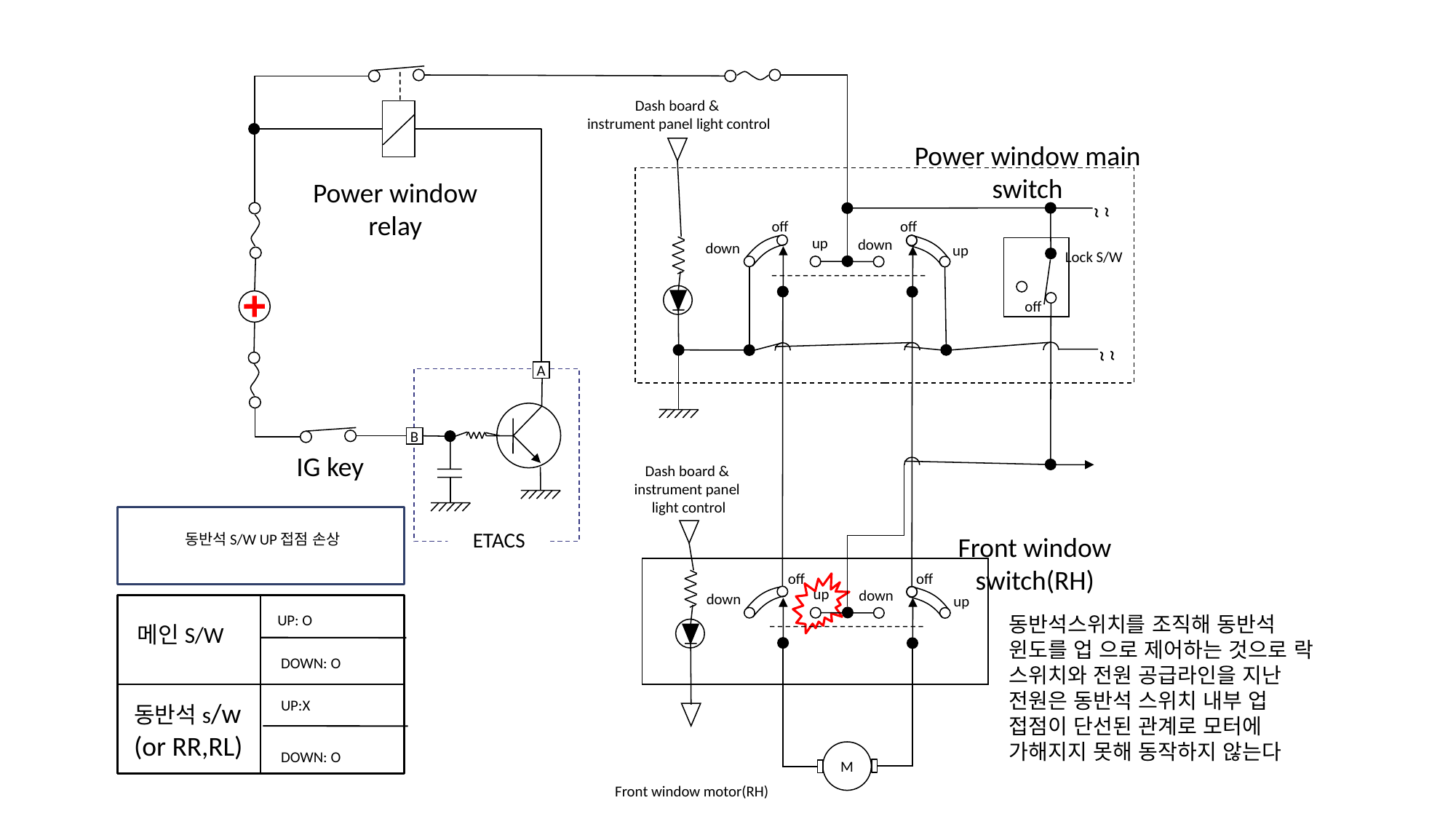

Dash board &
instrument panel light control

Power window main switch

Power window relay
~
~

off
off

up
down
down

up

Lock S/W

off

~
~

A

B

IG key
Dash board &
instrument panel
light control

ETACS
동반석S/W UP접점 손상
Front window switch(RH)

off
off

up
down
down

up

UP: O

동반석스위치를 조직해 동반석 윈도를 업 으로 제어하는 것으로 락 스위치와 전원 공급라인을 지난 전원은 동반석 스위치 내부 업 접점이 단선된 관계로 모터에 가해지지 못해 동작하지 않는다

메인S/W

DOWN: O
동반석s/w
(or RR,RL)

UP:X

DOWN: O
M

Front window motor(RH)